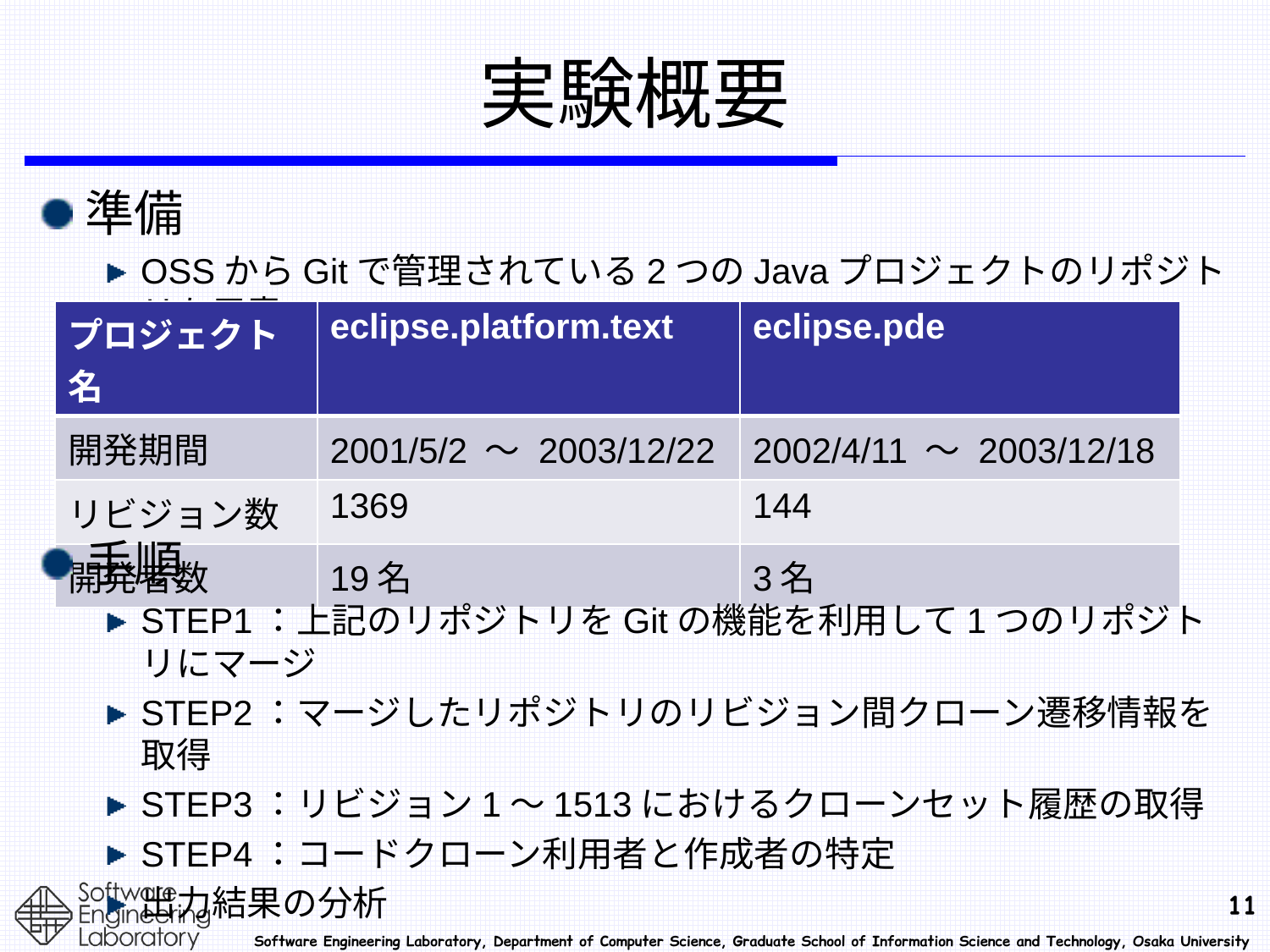

# 実験概要
準備
OSSからGitで管理されている2つのJavaプロジェクトのリポジトリを用意
| プロジェクト名 | eclipse.platform.text | eclipse.pde |
| --- | --- | --- |
| 開発期間 | 2001/5/2 ～ 2003/12/22 | 2002/4/11 ～ 2003/12/18 |
| リビジョン数 | 1369 | 144 |
| 開発者数 | 19名 | 3名 |
手順
STEP1：上記のリポジトリをGitの機能を利用して1つのリポジトリにマージ
STEP2：マージしたリポジトリのリビジョン間クローン遷移情報を取得
STEP3：リビジョン1～1513におけるクローンセット履歴の取得
STEP4：コードクローン利用者と作成者の特定
出力結果の分析